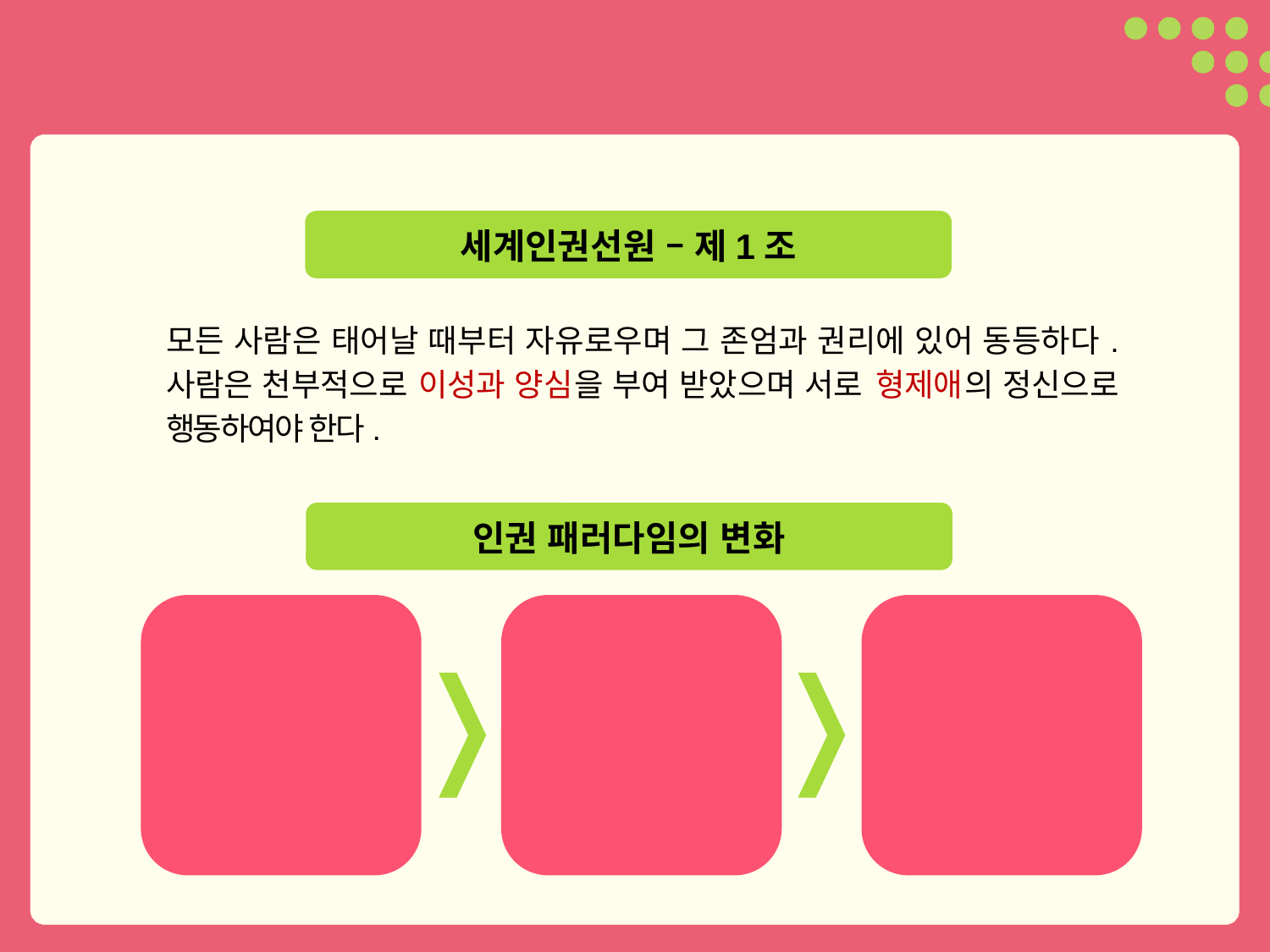

세계인권선원 – 제1조
모든 사람은 태어날 때부터 자유로우며 그 존엄과 권리에 있어 동등하다. 사람은 천부적으로 이성과 양심을 부여 받았으며 서로 형제애의 정신으로 행동하여야 한다.
인권 패러다임의 변화
1세대

국가 권력으로
부터의 자유
2세대

국가의 적극적
개입으로 인간다운 삶의 조건을 만들어 가는것
3세대

공동체에 대한
연대책임 강조

21